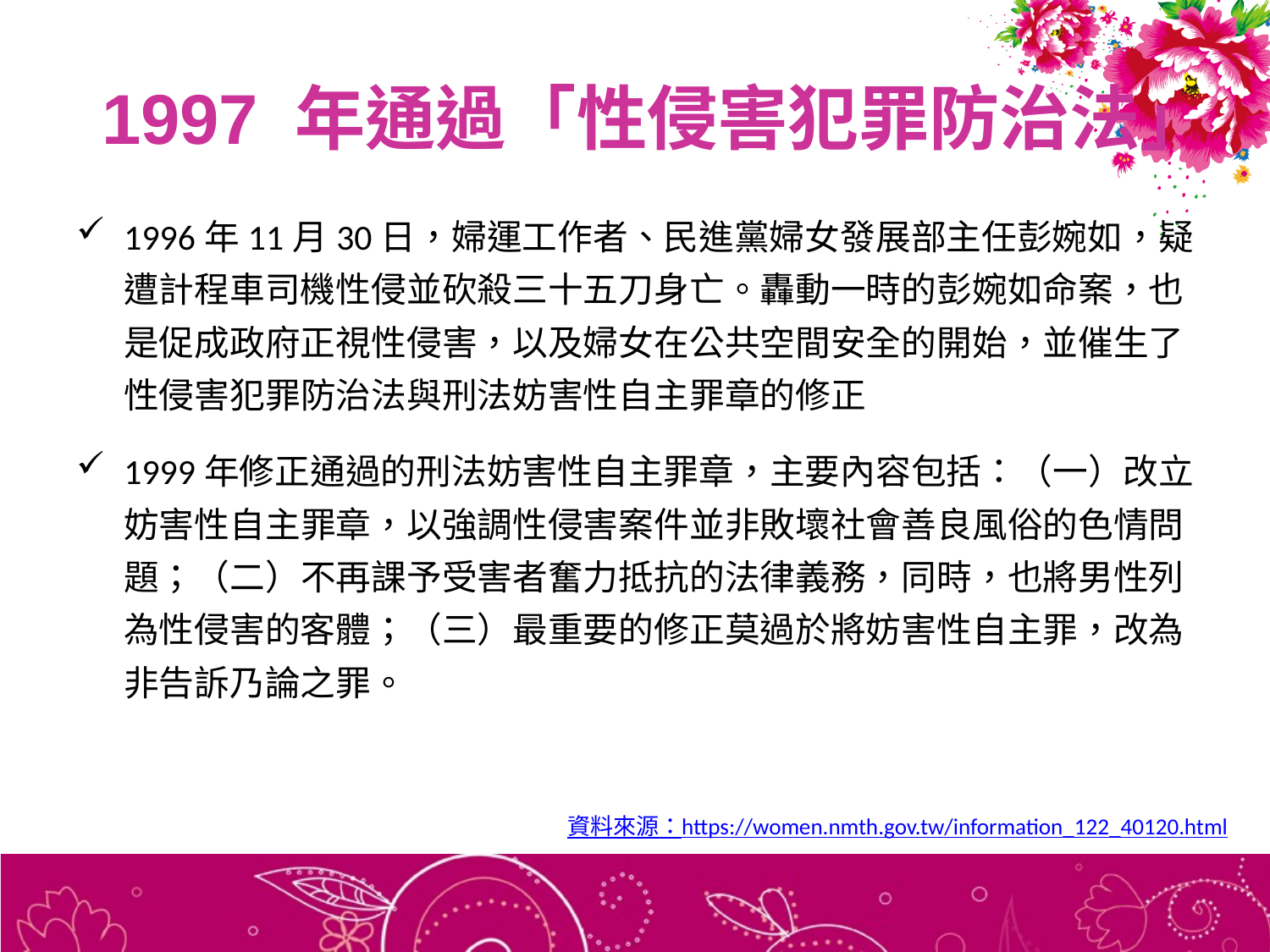

# 1997 年通過「性侵害犯罪防治法」
1996年11月30日，婦運工作者、民進黨婦女發展部主任彭婉如，疑遭計程車司機性侵並砍殺三十五刀身亡。轟動一時的彭婉如命案，也是促成政府正視性侵害，以及婦女在公共空間安全的開始，並催生了性侵害犯罪防治法與刑法妨害性自主罪章的修正
1999年修正通過的刑法妨害性自主罪章，主要內容包括：（一）改立妨害性自主罪章，以強調性侵害案件並非敗壞社會善良風俗的色情問題；（二）不再課予受害者奮力抵抗的法律義務，同時，也將男性列為性侵害的客體；（三）最重要的修正莫過於將妨害性自主罪，改為非告訴乃論之罪。
資料來源：https://women.nmth.gov.tw/information_122_40120.html